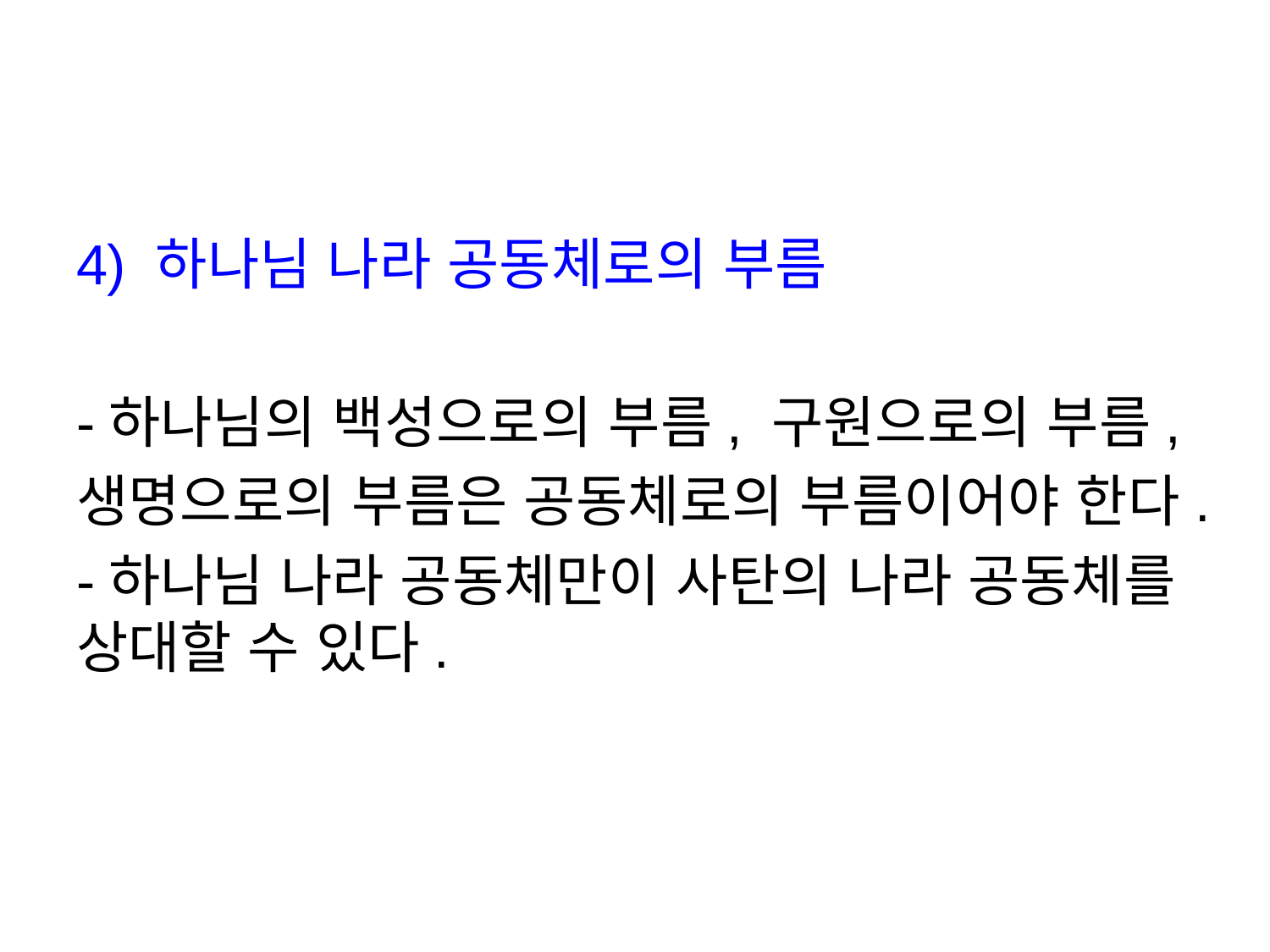

#
4) 하나님 나라 공동체로의 부름

-하나님의 백성으로의 부름, 구원으로의 부름,
생명으로의 부름은 공동체로의 부름이어야 한다.
-하나님 나라 공동체만이 사탄의 나라 공동체를 상대할 수 있다.